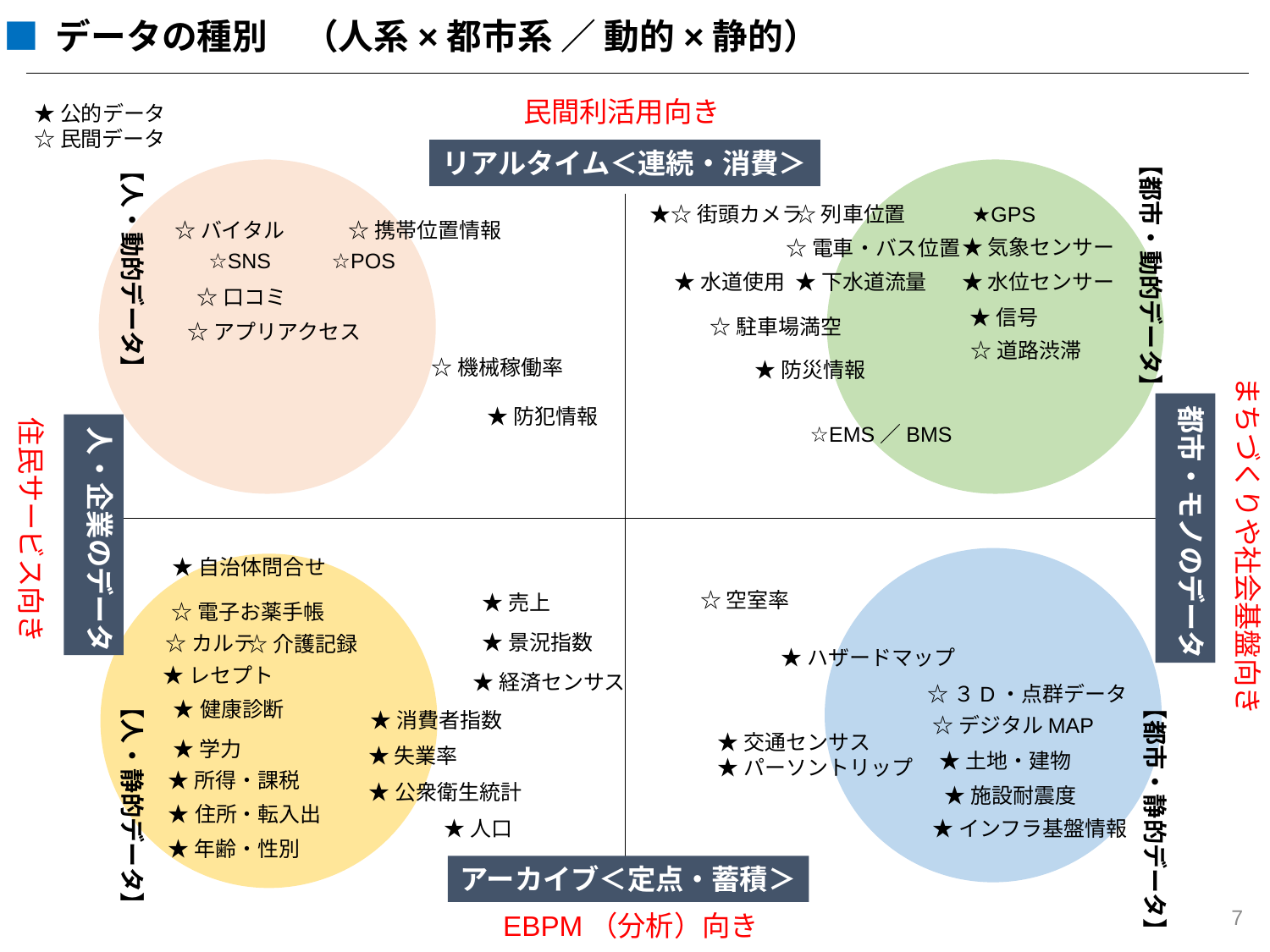

■ データの種別　（人系×都市系 ／ 動的×静的）
民間利活用向き
★公的データ
☆民間データ
【都市・動的データ】
リアルタイム＜連続・消費＞
【人・動的データ】

★☆街頭カメラ
☆列車位置
★GPS
☆バイタル
☆携帯位置情報
★気象センサー
☆電車・バス位置
☆SNS
☆POS
★下水道流量
★水位センサー
★水道使用
☆口コミ
★信号
☆駐車場満空
☆アプリアクセス
☆道路渋滞
☆機械稼働率
★防災情報
まちづくりや社会基盤向き
都市・モノのデータ
★防犯情報
住民サービス向き
人・企業のデータ
☆EMS／BMS
★自治体問合せ

☆空室率
★売上
☆電子お薬手帳
★景況指数
☆カルテ
☆介護記録
★ハザードマップ
★レセプト
★経済センサス
☆３D・点群データ
【人・静的データ】
【都市・静的データ】
★健康診断
★消費者指数
☆デジタルMAP
★交通センサス
★パーソントリップ
★学力
★失業率
★土地・建物
★所得・課税
★公衆衛生統計
★施設耐震度
★住所・転入出
★人口
★インフラ基盤情報
★年齢・性別
アーカイブ＜定点・蓄積＞
7
EBPM（分析）向き